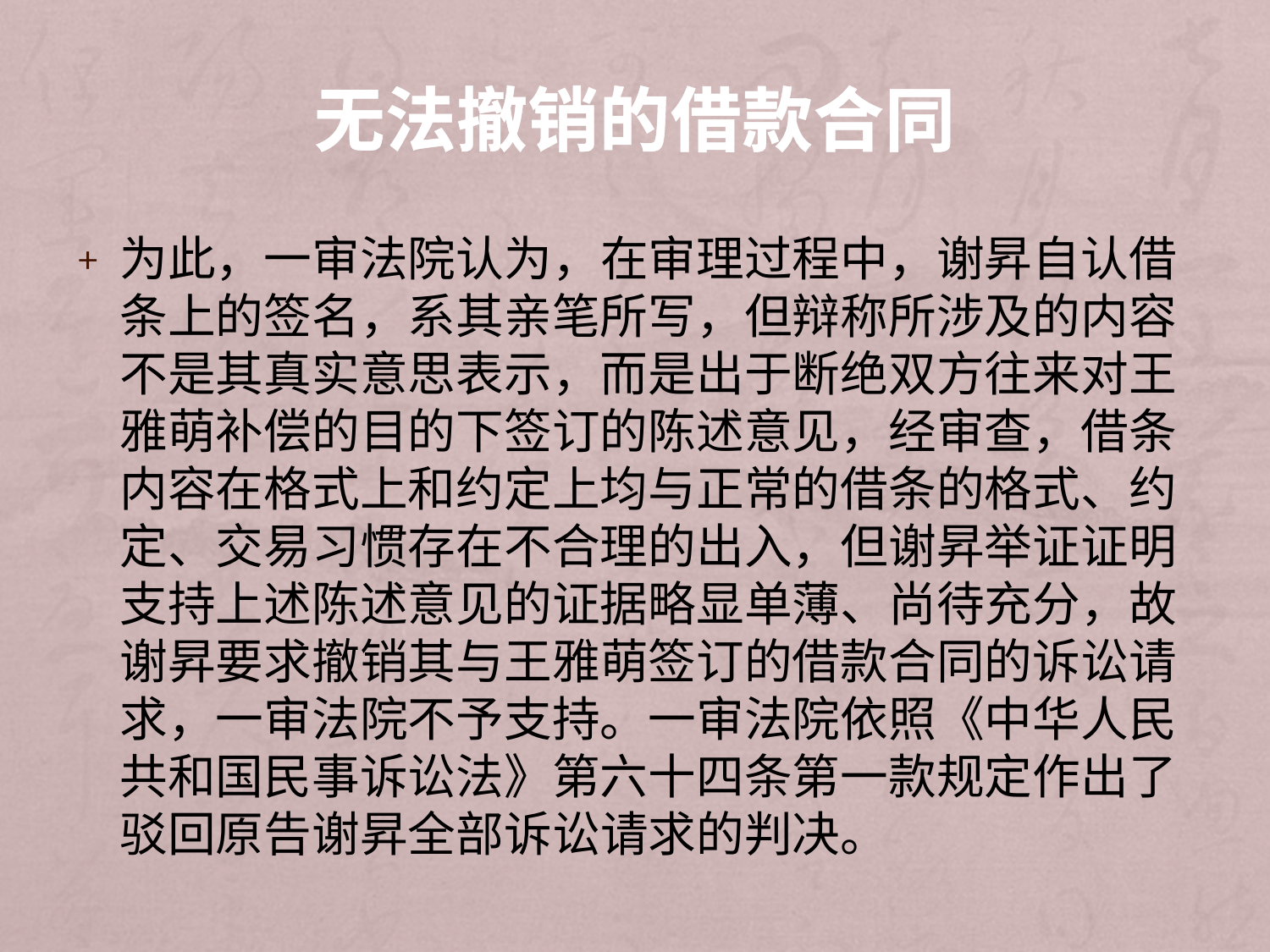

# 无法撤销的借款合同
为此，一审法院认为，在审理过程中，谢昇自认借条上的签名，系其亲笔所写，但辩称所涉及的内容不是其真实意思表示，而是出于断绝双方往来对王雅萌补偿的目的下签订的陈述意见，经审查，借条内容在格式上和约定上均与正常的借条的格式、约定、交易习惯存在不合理的出入，但谢昇举证证明支持上述陈述意见的证据略显单薄、尚待充分，故谢昇要求撤销其与王雅萌签订的借款合同的诉讼请求，一审法院不予支持。一审法院依照《中华人民共和国民事诉讼法》第六十四条第一款规定作出了驳回原告谢昇全部诉讼请求的判决。